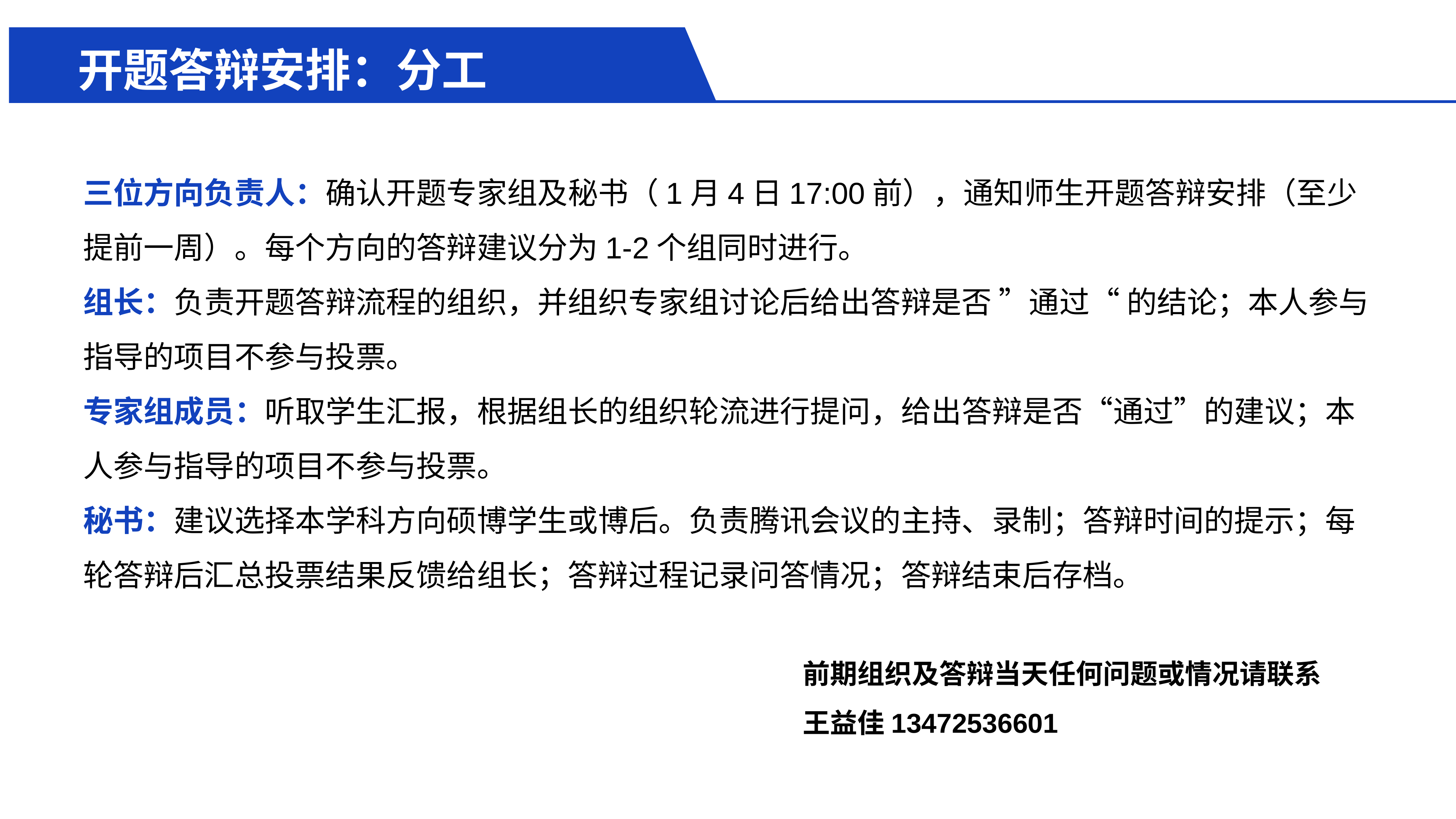

开题答辩安排：分工
三位方向负责人：确认开题专家组及秘书（1月4日17:00前），通知师生开题答辩安排（至少提前一周）。每个方向的答辩建议分为1-2个组同时进行。
组长：负责开题答辩流程的组织，并组织专家组讨论后给出答辩是否 ”通过“ 的结论；本人参与指导的项目不参与投票。
专家组成员：听取学生汇报，根据组长的组织轮流进行提问，给出答辩是否“通过”的建议；本人参与指导的项目不参与投票。
秘书：建议选择本学科方向硕博学生或博后。负责腾讯会议的主持、录制；答辩时间的提示；每轮答辩后汇总投票结果反馈给组长；答辩过程记录问答情况；答辩结束后存档。
前期组织及答辩当天任何问题或情况请联系
王益佳13472536601